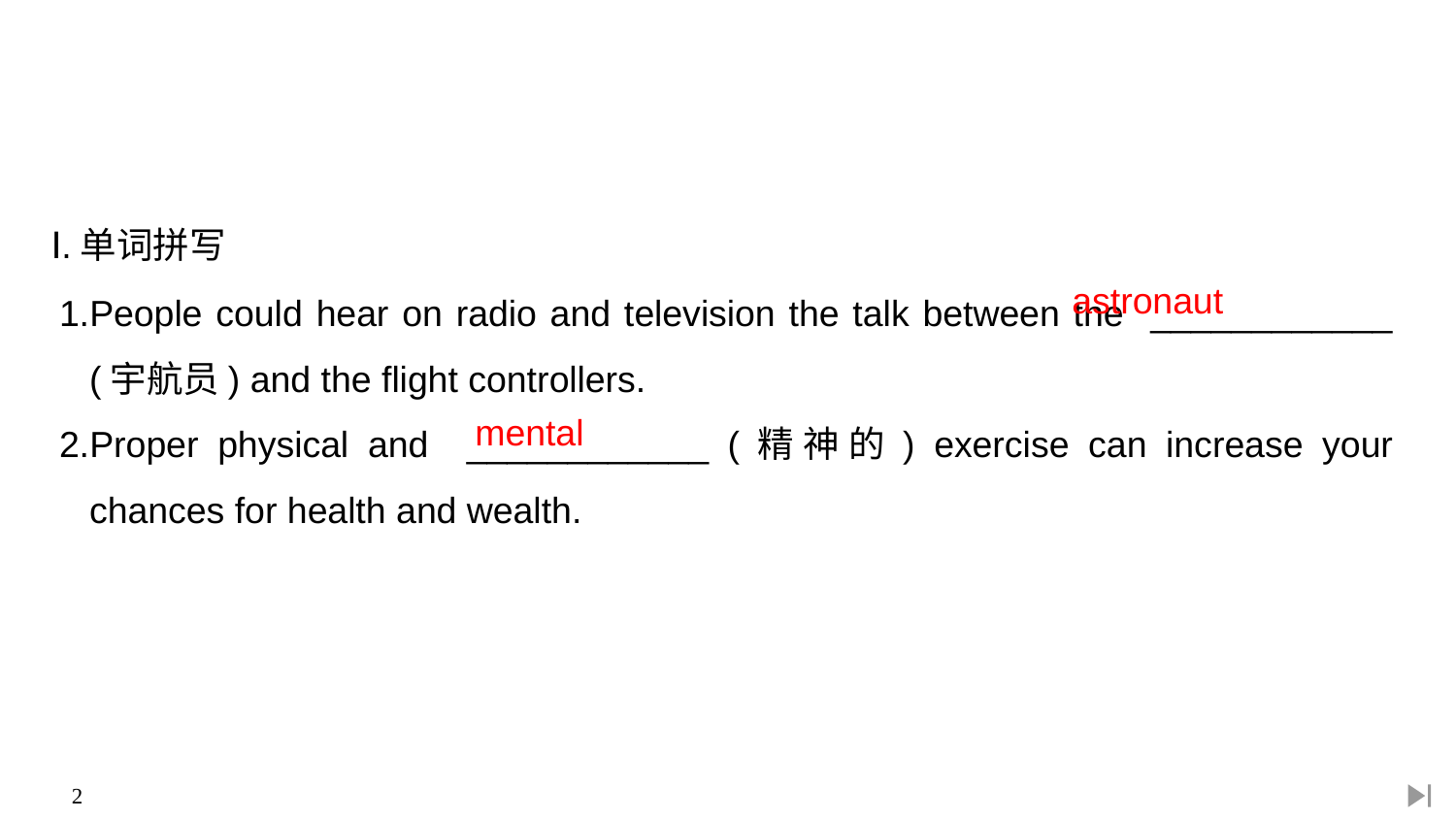

Ⅰ.单词拼写
1.People could hear on radio and television the talk between the  ____________ (宇航员) and the flight controllers.
2.Proper physical and  ____________ (精神的) exercise can increase your chances for health and wealth.
astronaut
mental